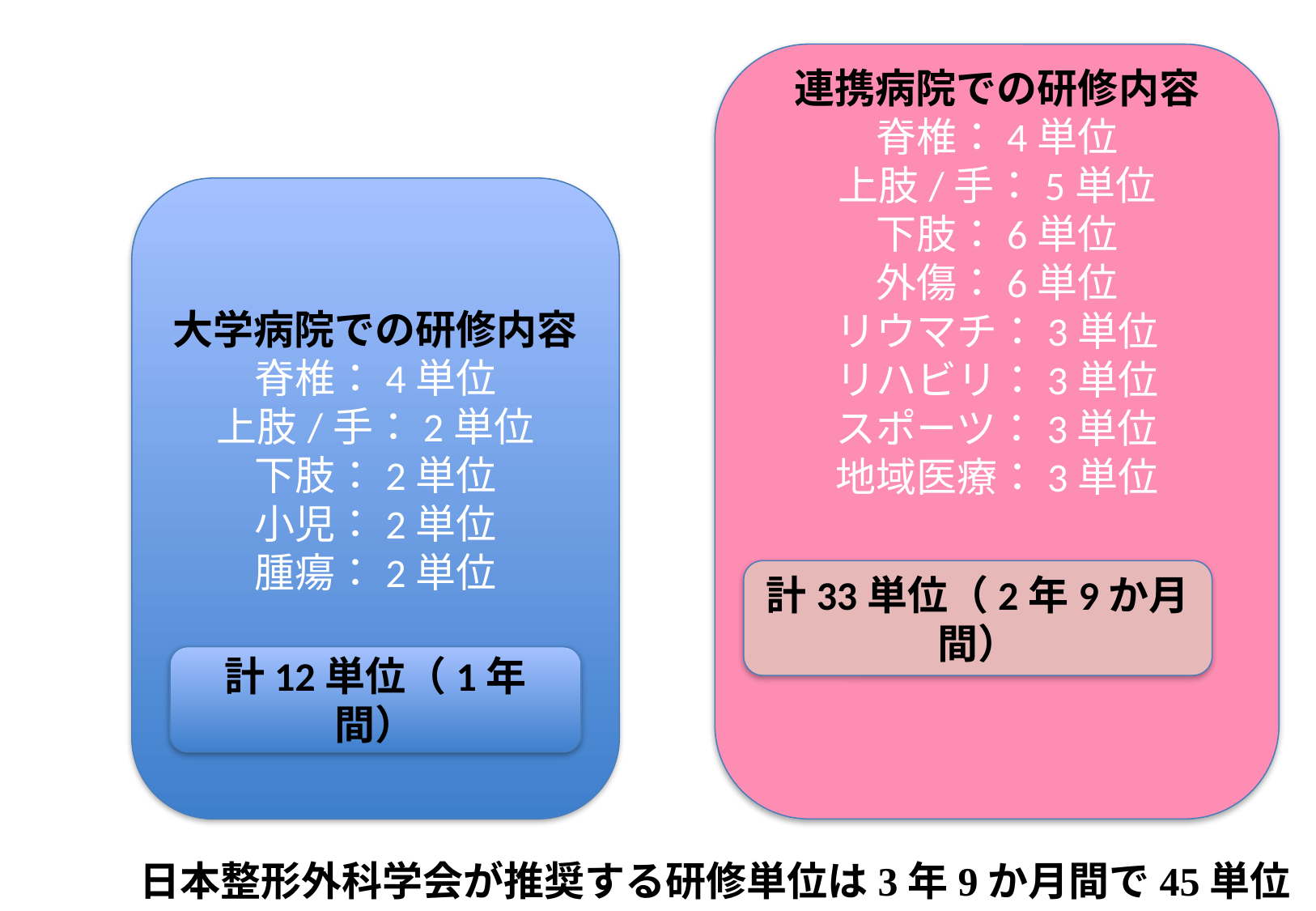

連携病院での研修内容
脊椎：4単位
上肢/手：5単位
下肢：6単位
外傷：6単位
リウマチ：3単位
リハビリ：3単位
スポーツ：3単位
地域医療：3単位

大学病院での研修内容
脊椎：4単位
上肢/手：2単位
下肢：2単位
小児：2単位
腫瘍：2単位

計33単位（2年9か月間）
計12単位（1年間）
日本整形外科学会が推奨する研修単位は3年9か月間で45単位